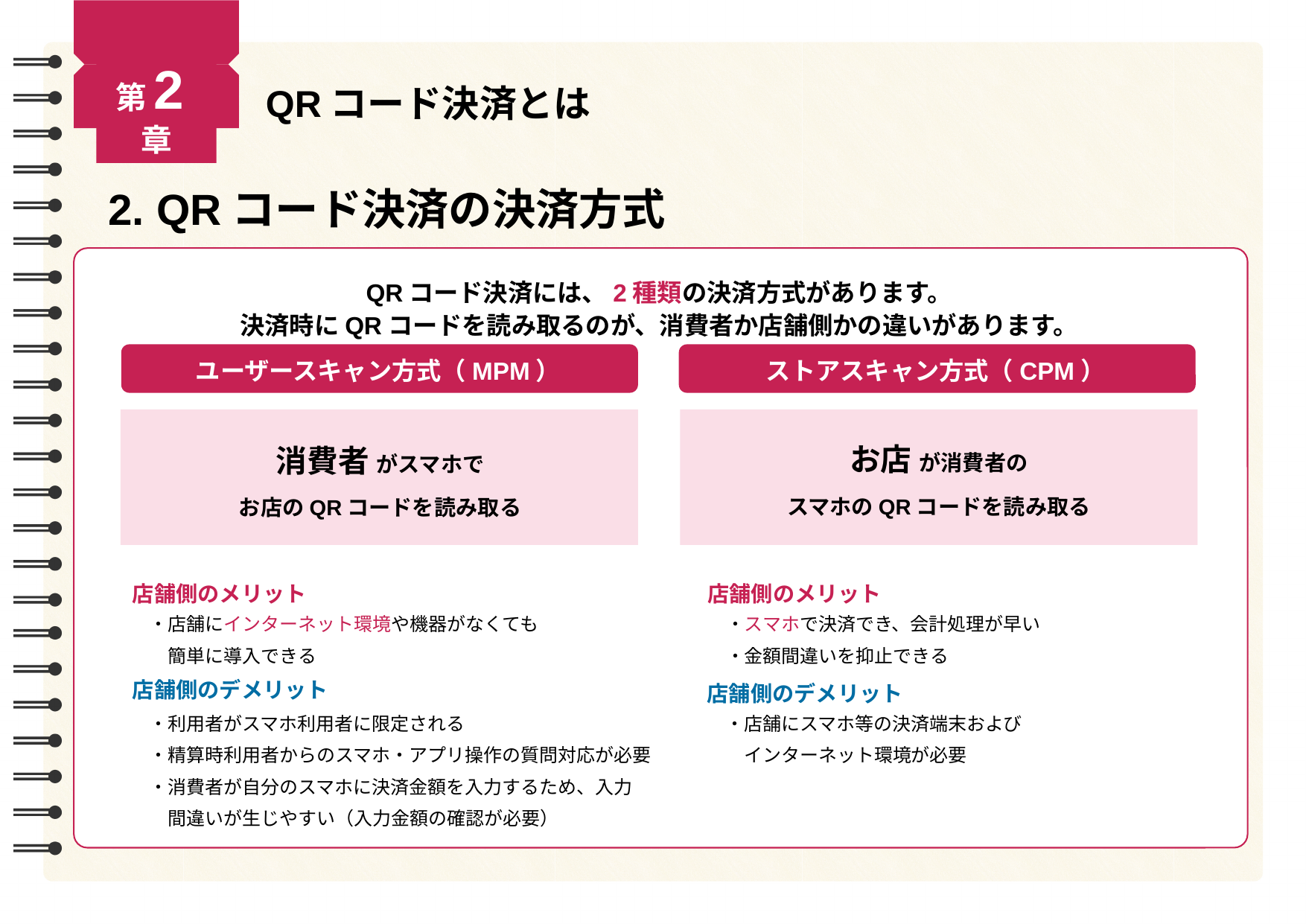

第2章

QRコード決済とは
2. QRコード決済の決済方式

QRコード決済には、2種類の決済方式があります。
決済時にQRコードを読み取るのが、消費者か店舗側かの違いがあります。

ユーザースキャン方式（MPM）

ストアスキャン方式（CPM）

お店 が消費者の
スマホのQRコードを読み取る
消費者 がスマホで
お店のQRコードを読み取る
店舗側のメリット
店舗側のメリット
・スマホで決済でき、会計処理が早い
・金額間違いを抑止できる
・店舗にインターネット環境や機器がなくても
　簡単に導入できる
店舗側のデメリット
店舗側のデメリット
・店舗にスマホ等の決済端末および
　インターネット環境が必要
・利用者がスマホ利用者に限定される
・精算時利用者からのスマホ・アプリ操作の質問対応が必要
・消費者が自分のスマホに決済金額を入力するため、入力
　間違いが生じやすい（入力金額の確認が必要）